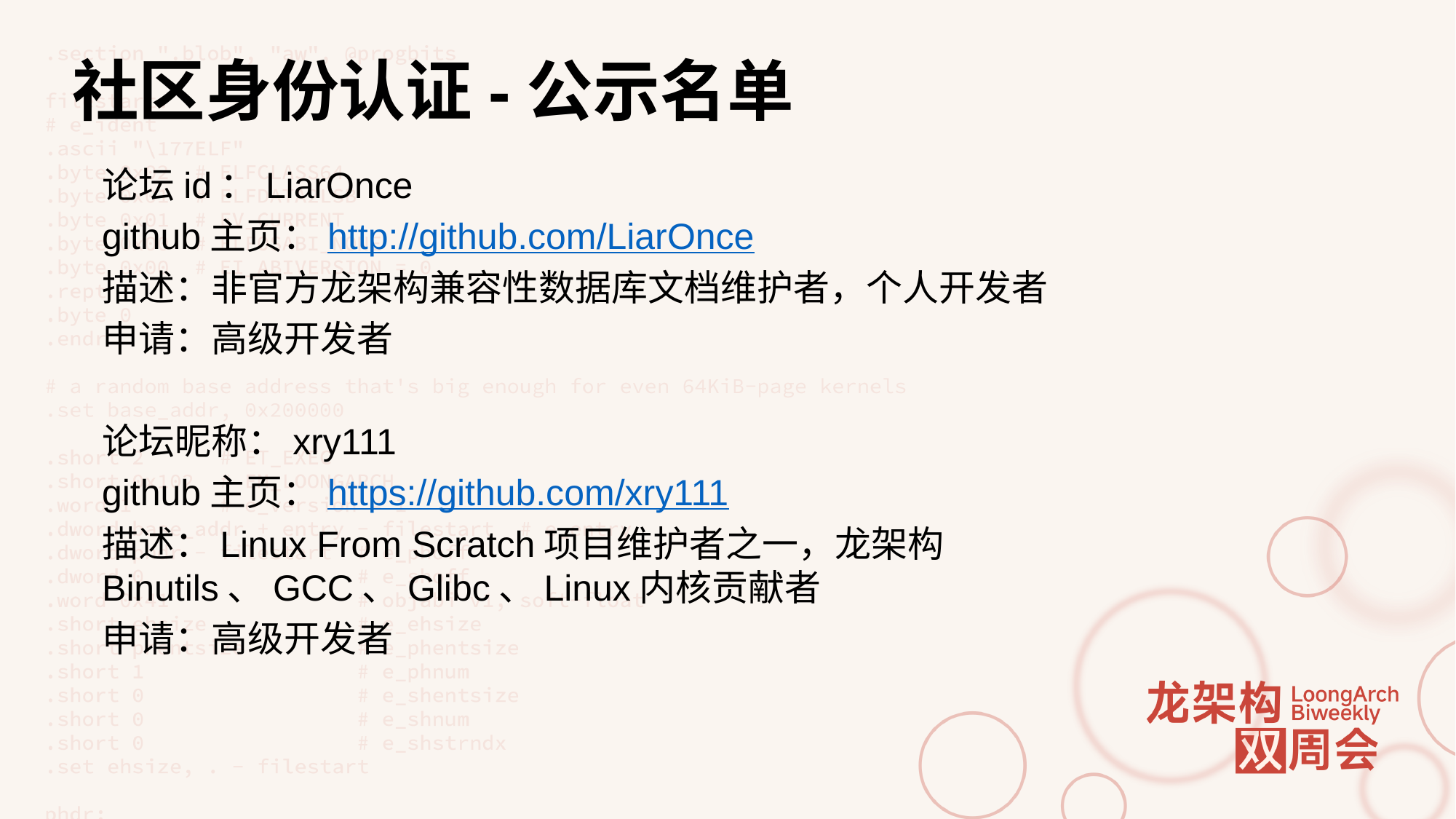

# 社区身份认证-公示名单
论坛id：LiarOnce
github主页：http://github.com/LiarOnce
描述：非官方龙架构兼容性数据库文档维护者，个人开发者
申请：高级开发者

论坛昵称：xry111
github主页：https://github.com/xry111
描述：Linux From Scratch项目维护者之一，龙架构Binutils、GCC、Glibc、Linux内核贡献者
申请：高级开发者